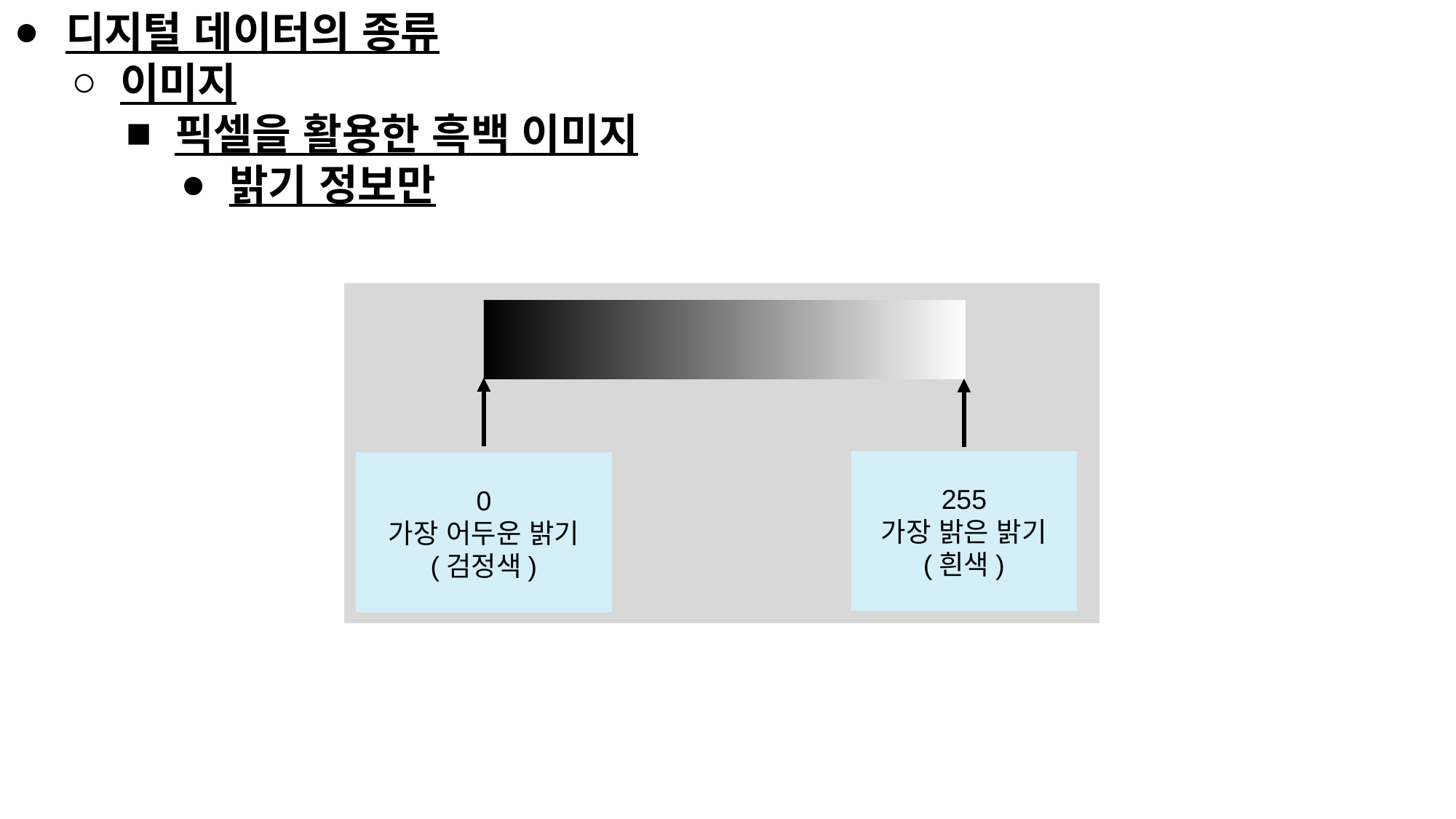

디지털 데이터의 종류
이미지
픽셀을 활용한 흑백 이미지
밝기 정보만

255
가장 밝은 밝기
(흰색)
0
가장 어두운 밝기
(검정색)